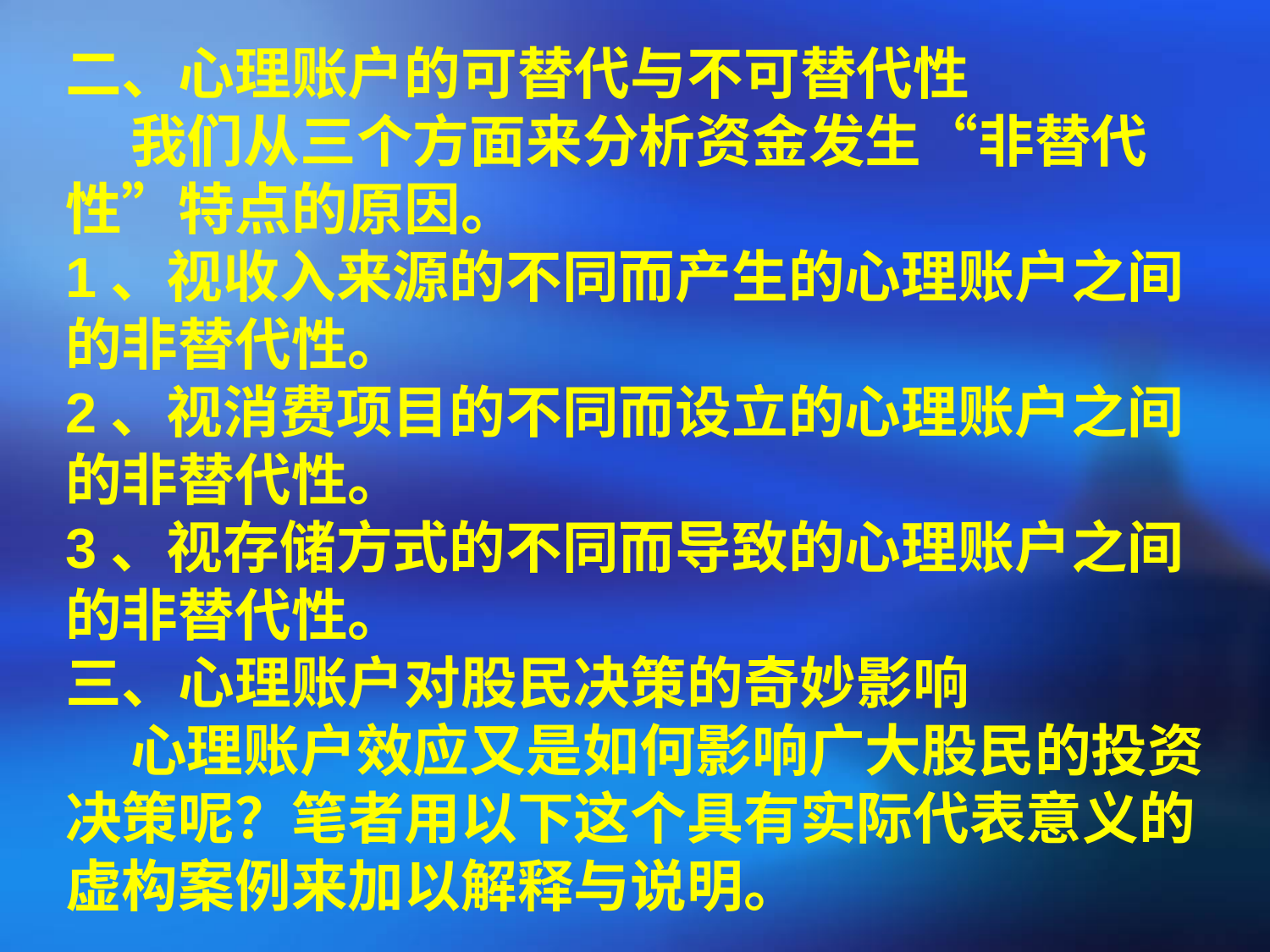

二、心理账户的可替代与不可替代性
    我们从三个方面来分析资金发生“非替代性”特点的原因。
1、视收入来源的不同而产生的心理账户之间的非替代性。
2、视消费项目的不同而设立的心理账户之间的非替代性。
3、视存储方式的不同而导致的心理账户之间的非替代性。
三、心理账户对股民决策的奇妙影响
    心理账户效应又是如何影响广大股民的投资决策呢？笔者用以下这个具有实际代表意义的虚构案例来加以解释与说明。